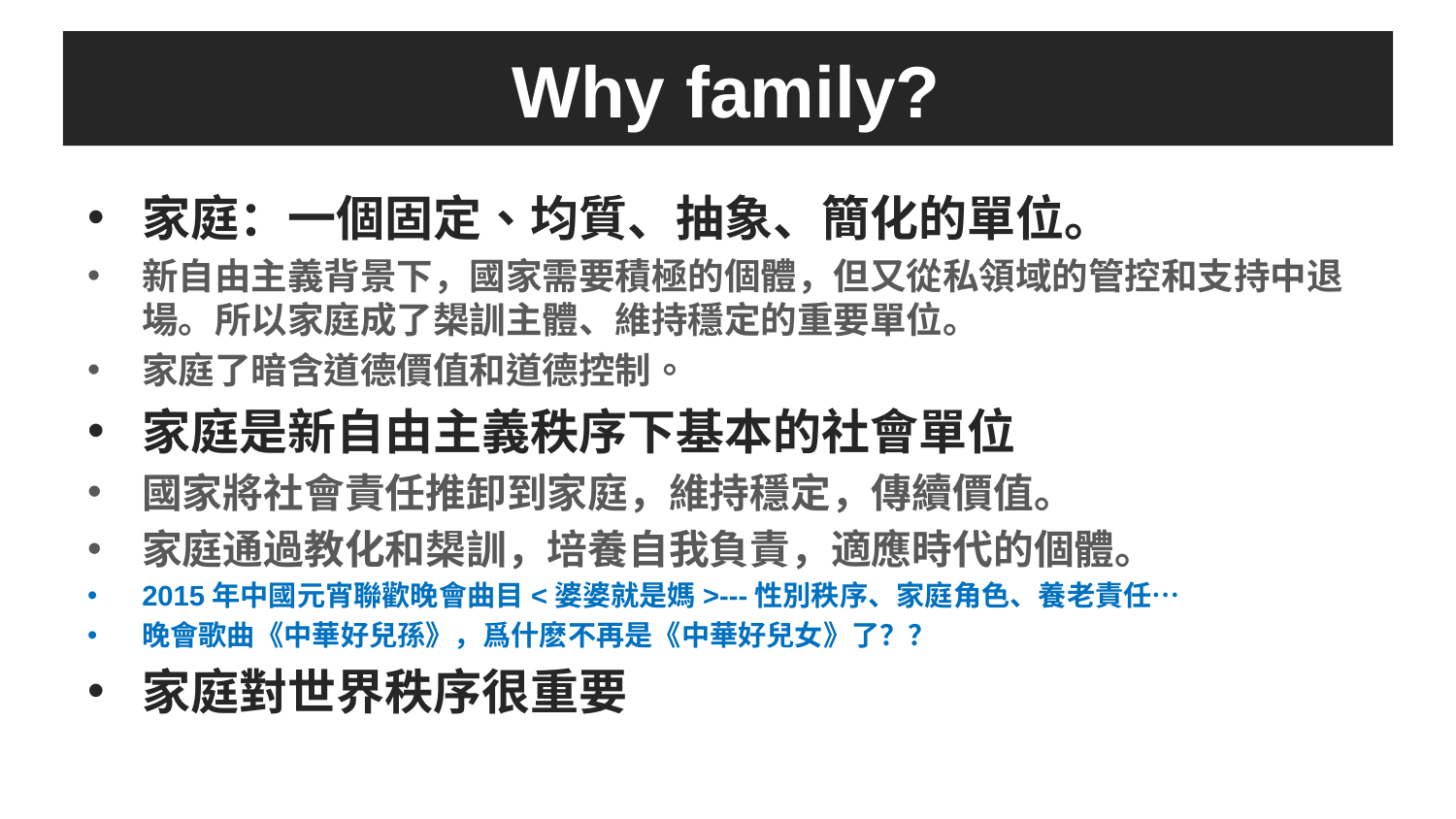

# Why family?

家庭：一個固定、均質、抽象、簡化的單位。
新自由主義背景下，國家需要積極的個體，但又從私領域的管控和支持中退場。所以家庭成了槼訓主體、維持穩定的重要單位。
家庭了暗含道德價值和道德控制。
家庭是新自由主義秩序下基本的社會單位
國家將社會責任推卸到家庭，維持穩定，傳續價值。
家庭通過教化和槼訓，培養自我負責，適應時代的個體。
2015年中國元宵聯歡晚會曲目<婆婆就是媽>---性別秩序、家庭角色、養老責任…
晚會歌曲《中華好兒孫》，爲什麽不再是《中華好兒女》了？？
家庭對世界秩序很重要